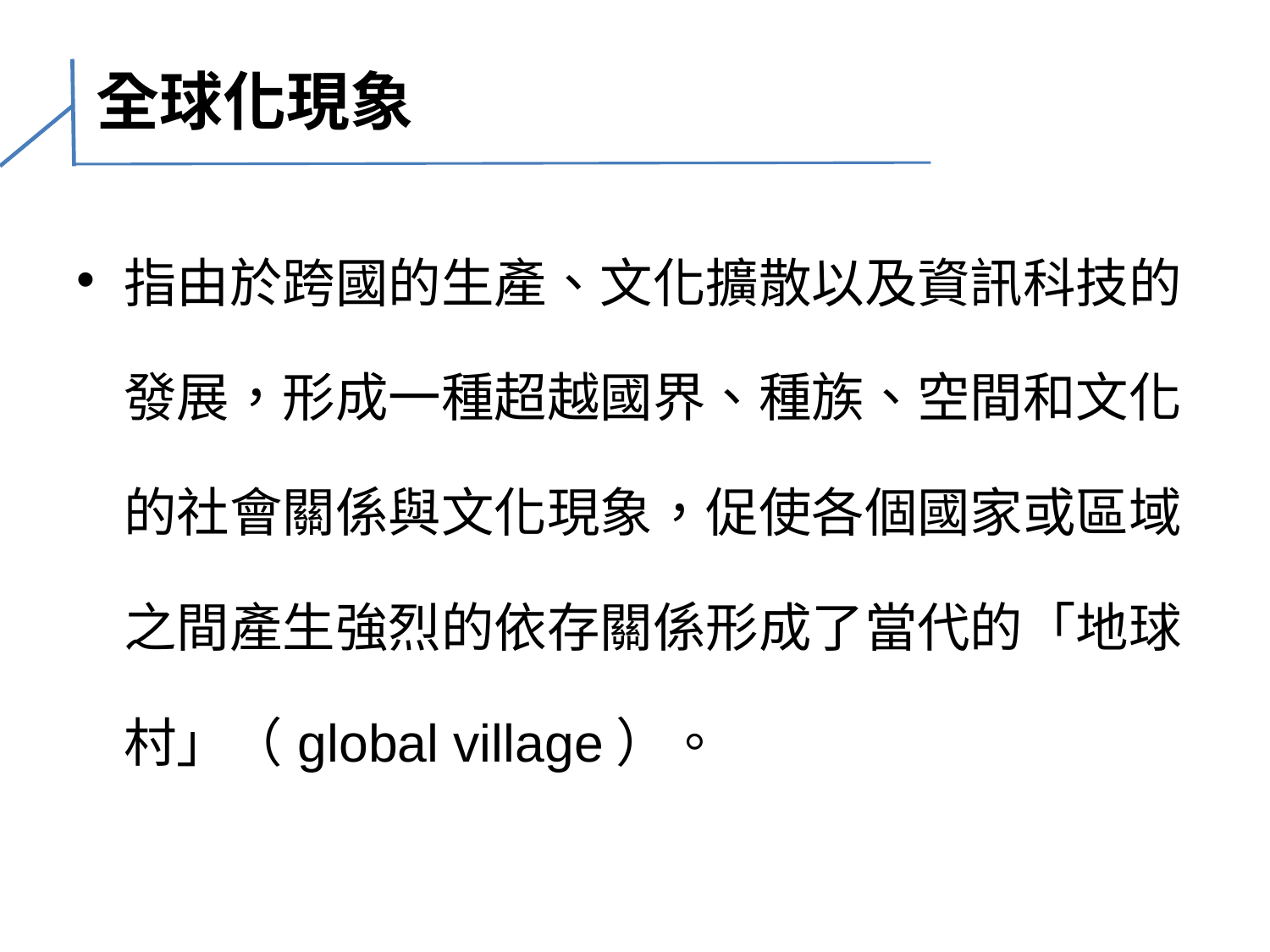

# 全球化現象
指由於跨國的生產、文化擴散以及資訊科技的發展，形成一種超越國界、種族、空間和文化的社會關係與文化現象，促使各個國家或區域之間產生強烈的依存關係形成了當代的「地球村」（global village）。